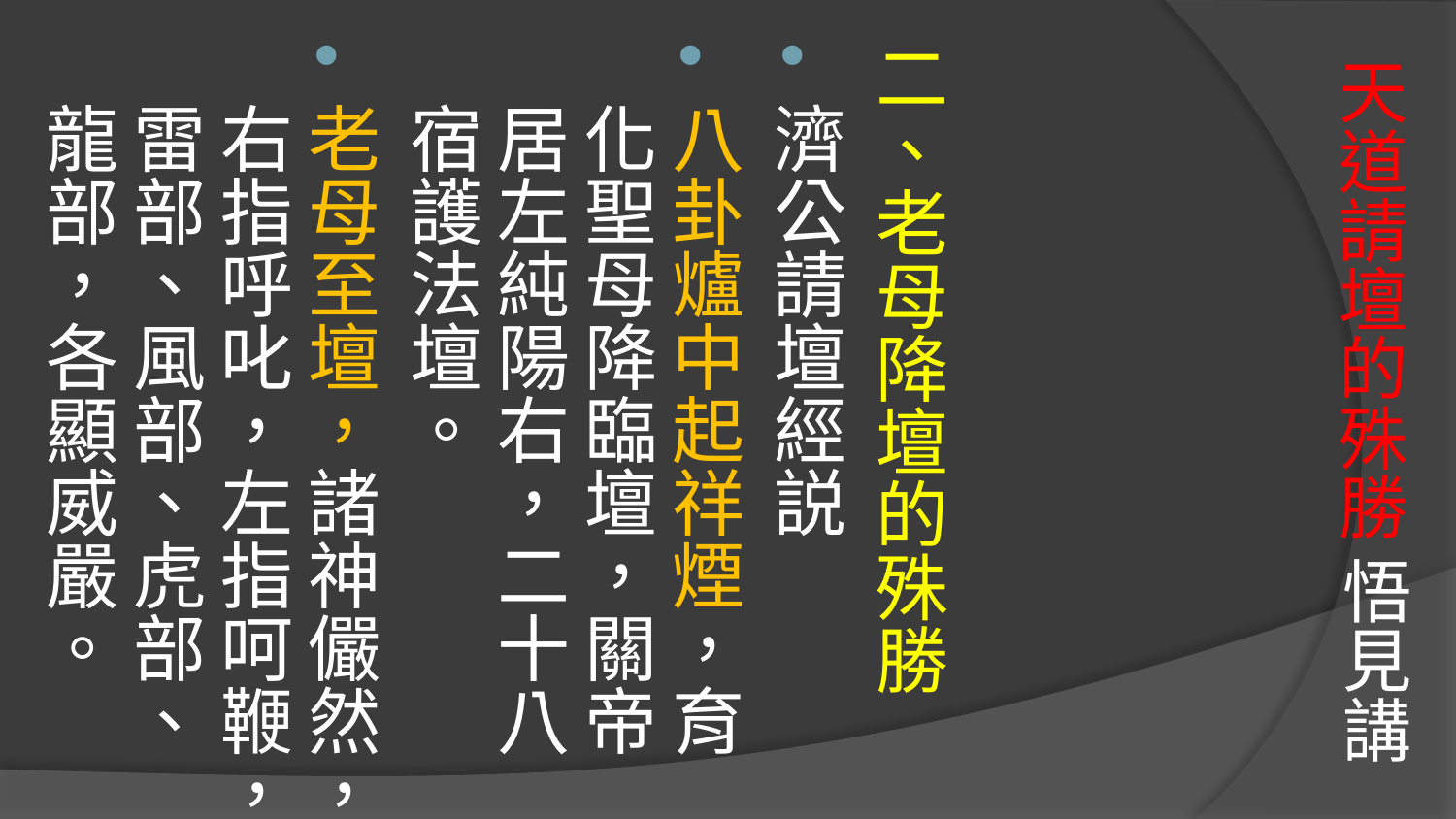

二、老母降壇的殊勝
濟公請壇經説
八卦爐中起祥煙，育化聖母降臨壇，關帝居左純陽右，二十八宿護法壇。
老母至壇，諸神儼然，右指呼叱，左指呵鞭，雷部、風部、虎部、龍部，各顯威嚴。
# 天道請壇的殊勝 悟見講